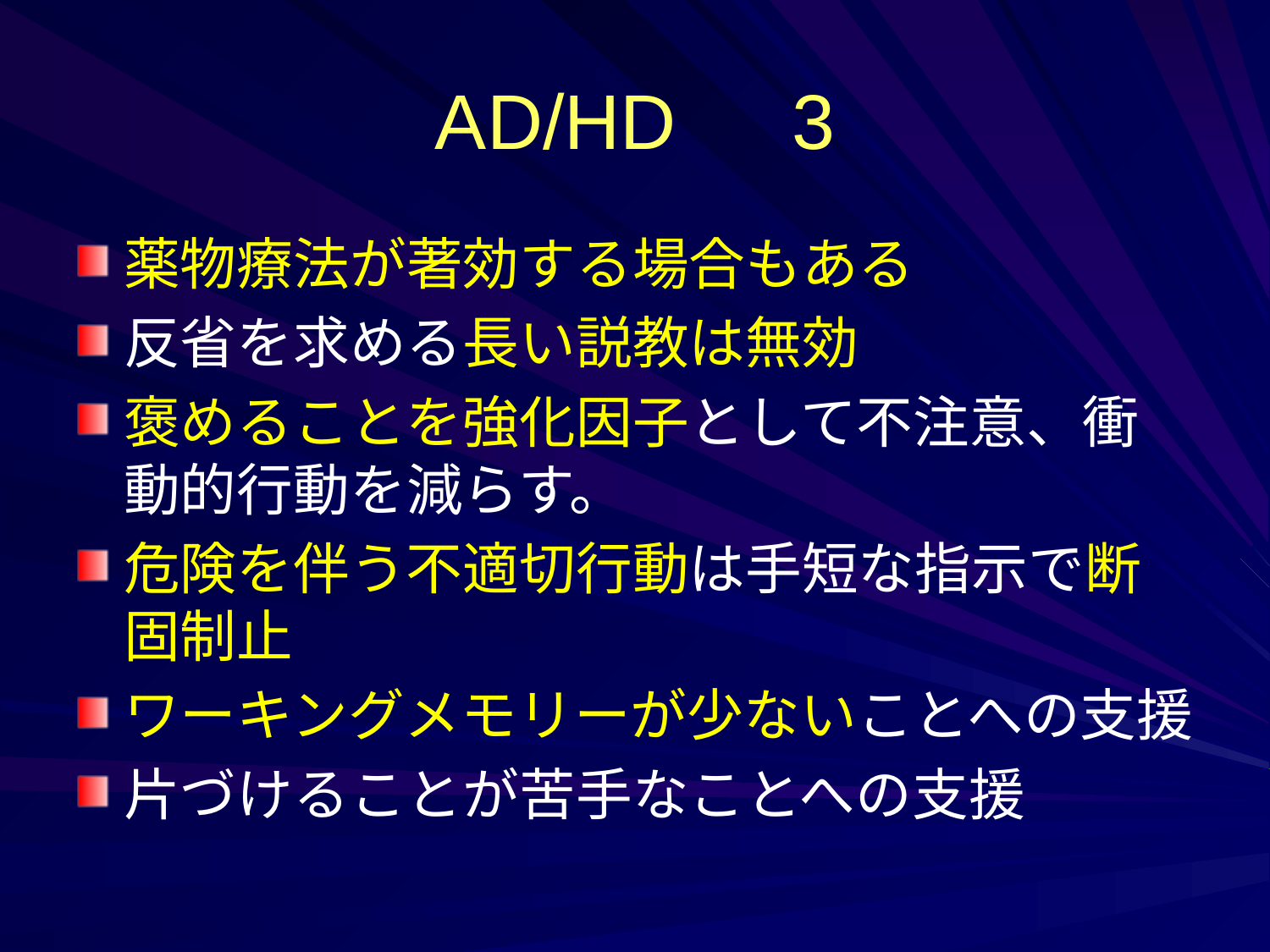

# AD/HD　3
薬物療法が著効する場合もある
反省を求める長い説教は無効
褒めることを強化因子として不注意、衝動的行動を減らす。
危険を伴う不適切行動は手短な指示で断固制止
ワーキングメモリーが少ないことへの支援
片づけることが苦手なことへの支援